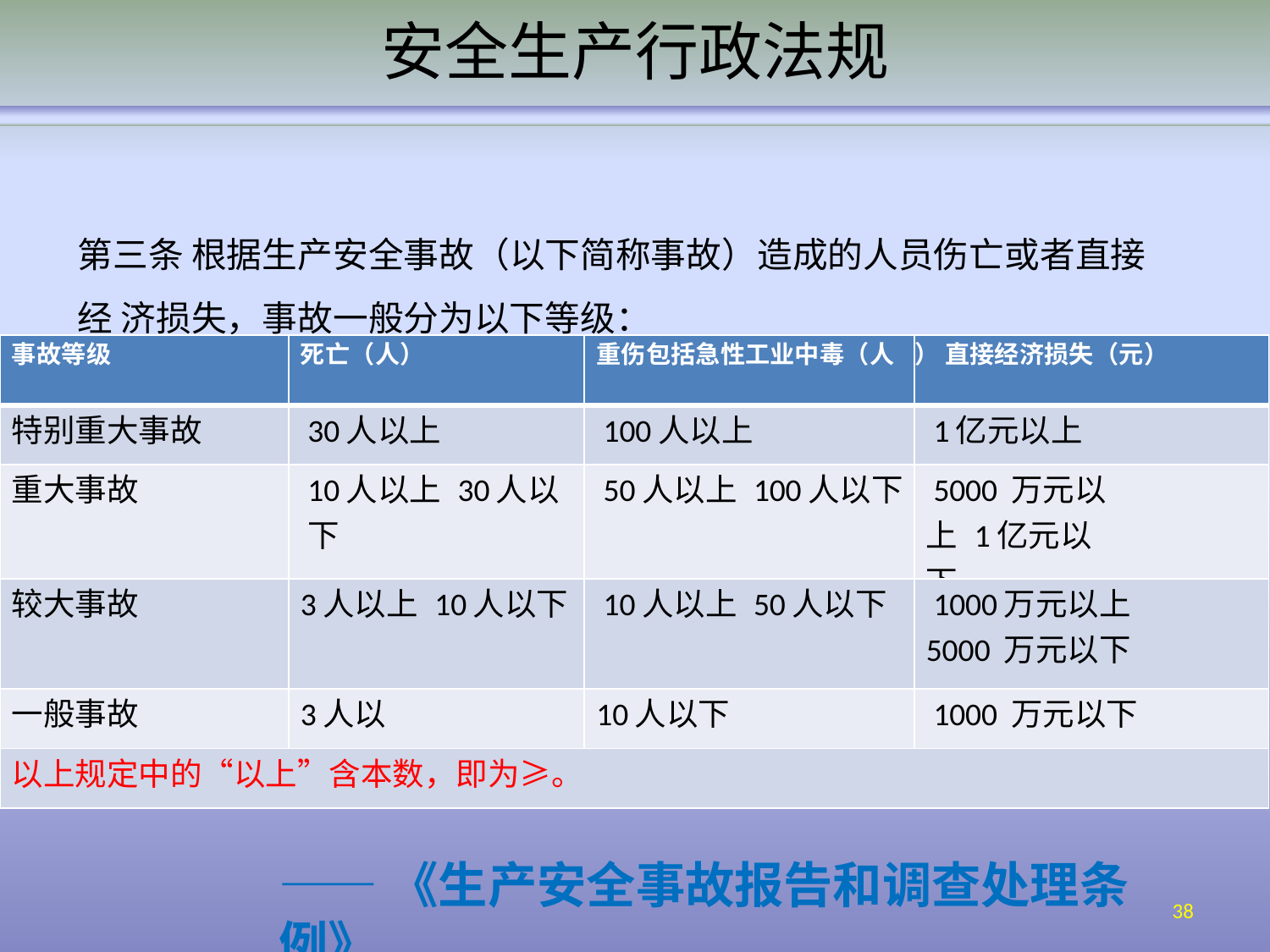

# 安全生产行政法规
第三条 根据生产安全事故（以下简称事故）造成的人员伤亡或者直接经 济损失，事故一般分为以下等级：
| 事故等级 | 死亡（人） | 重伤包括急性工业中毒（人 | ） 直接经济损失（元） |
| --- | --- | --- | --- |
| 特别重大事故 | 30人以上 | 100人以上 | 1亿元以上 |
| 重大事故 | 10人以上 30人以下 | 50人以上 100人以下 | 5000 万元以 上 1亿元以下 |
| 较大事故 | 3人以上 10人以下 | 10人以上 50人以下 | 1000万元以上 5000 万元以下 |
| 一般事故 | 3人以 | 10人以下 | 1000 万元以下 |
| 以上规定中的“以上”含本数，即为≥。 |  |  |  |
——《生产安全事故报告和调查处理条例》
38